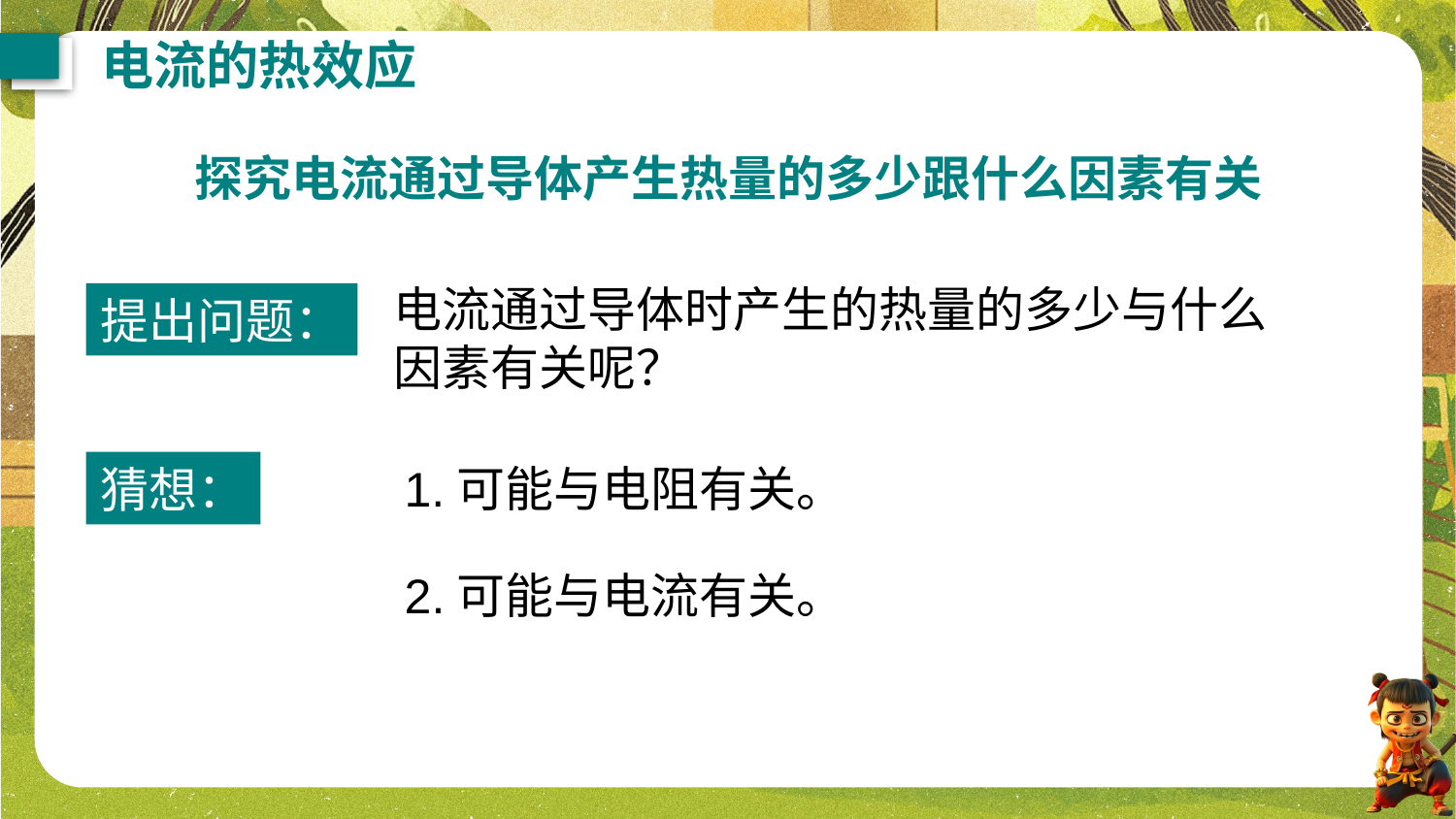

电流的热效应

探究电流通过导体产生热量的多少跟什么因素有关
电流通过导体时产生的热量的多少与什么因素有关呢？
提出问题：
猜想：
1.可能与电阻有关。
2.可能与电流有关。